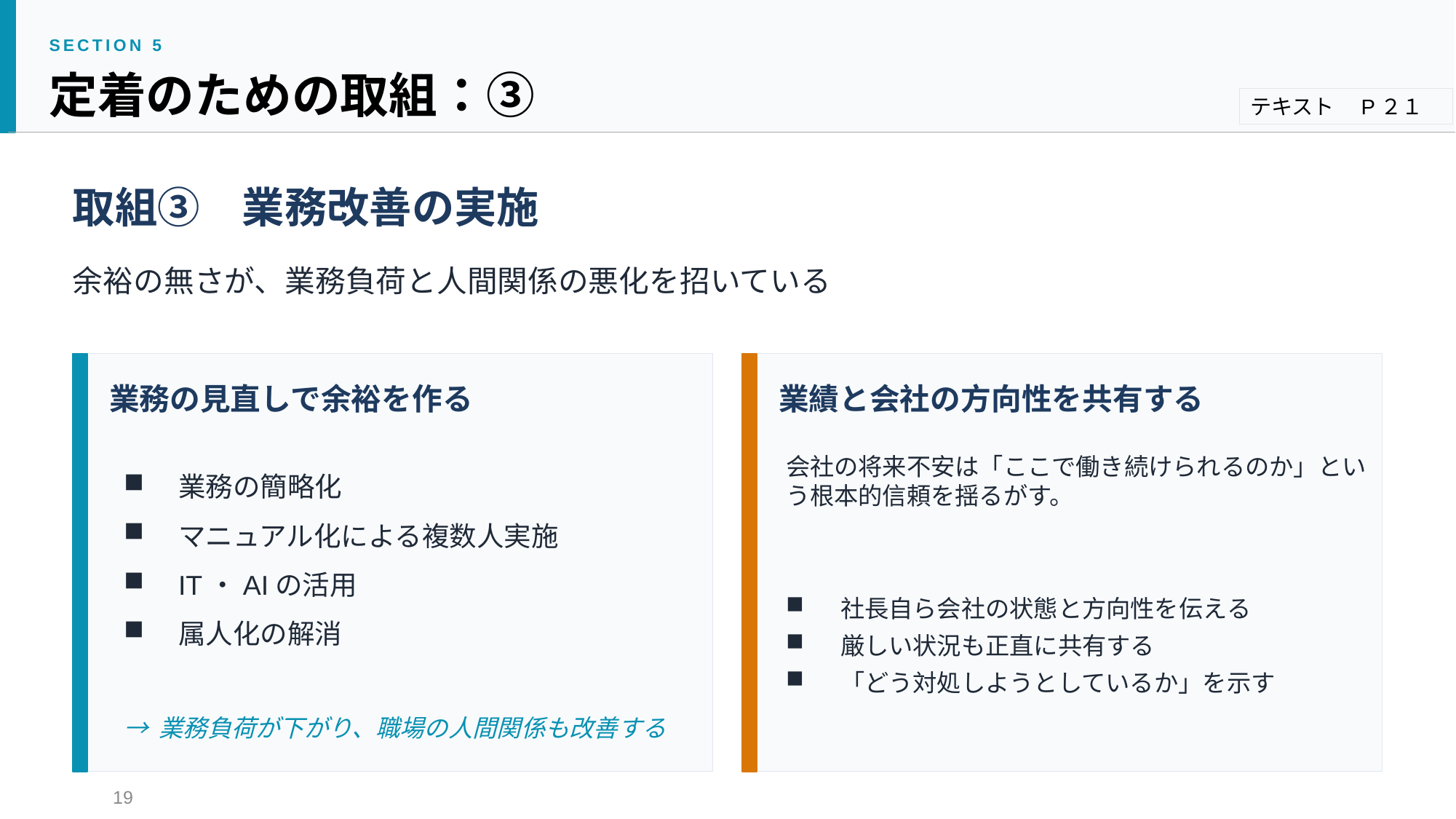

SECTION 5
定着のための取組：③
テキスト　P２１
取組③　業務改善の実施
余裕の無さが、業務負荷と人間関係の悪化を招いている

業務の見直しで余裕を作る
業務の簡略化
マニュアル化による複数人実施
IT・AIの活用
属人化の解消
→ 業務負荷が下がり、職場の人間関係も改善する

業績と会社の方向性を共有する
会社の将来不安は「ここで働き続けられるのか」という根本的信頼を揺るがす。
社長自ら会社の状態と方向性を伝える
厳しい状況も正直に共有する
「どう対処しようとしているか」を示す
→ 短時間勤務・テレワーク整備、業務マニュアル化による属人性排除で離職を防げる可能性
19
定着の鍵は制度よりも、日々の関わりの中にある。